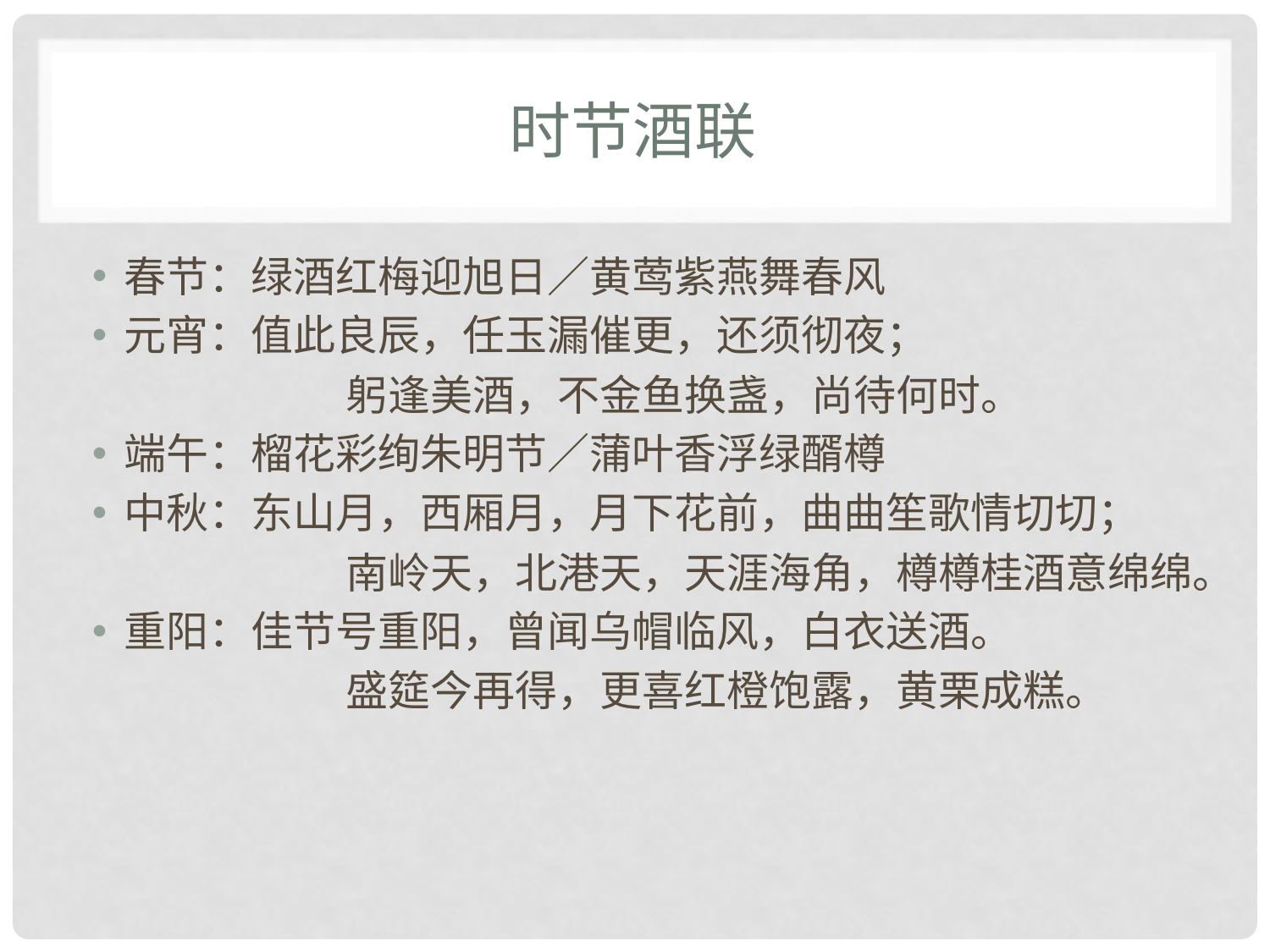

# 时节酒联
春节：绿酒红梅迎旭日／黄莺紫燕舞春风
元宵：值此良辰，任玉漏催更，还须彻夜；
		躬逢美酒，不金鱼换盏，尚待何时。
端午：榴花彩绚朱明节／蒲叶香浮绿醑樽
中秋：东山月，西厢月，月下花前，曲曲笙歌情切切；
		南岭天，北港天，天涯海角，樽樽桂酒意绵绵。
重阳：佳节号重阳，曾闻乌帽临风，白衣送酒。
		盛筵今再得，更喜红橙饱露，黄栗成糕。